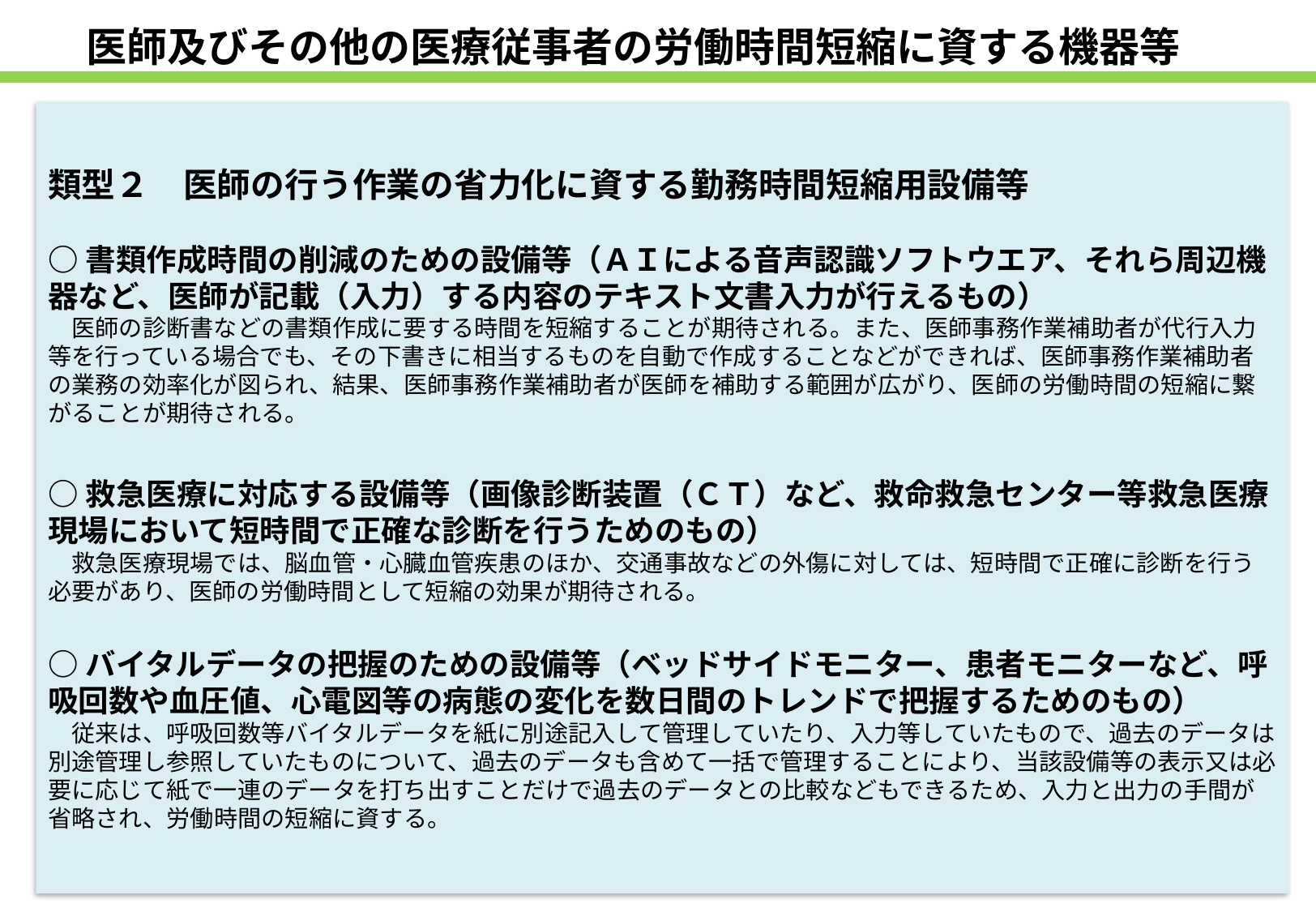

医師及びその他の医療従事者の労働時間短縮に資する機器等

類型２　医師の行う作業の省力化に資する勤務時間短縮用設備等

○書類作成時間の削減のための設備等（ＡＩによる音声認識ソフトウエア、それら周辺機器など、医師が記載（入力）する内容のテキスト文書入力が行えるもの）
　医師の診断書などの書類作成に要する時間を短縮することが期待される。また、医師事務作業補助者が代行入力等を行っている場合でも、その下書きに相当するものを自動で作成することなどができれば、医師事務作業補助者の業務の効率化が図られ、結果、医師事務作業補助者が医師を補助する範囲が広がり、医師の労働時間の短縮に繋がることが期待される。

○救急医療に対応する設備等（画像診断装置（ＣＴ）など、救命救急センター等救急医療現場において短時間で正確な診断を行うためのもの）
　救急医療現場では、脳血管・心臓血管疾患のほか、交通事故などの外傷に対しては、短時間で正確に診断を行う必要があり、医師の労働時間として短縮の効果が期待される。

○バイタルデータの把握のための設備等（ベッドサイドモニター、患者モニターなど、呼吸回数や血圧値、心電図等の病態の変化を数日間のトレンドで把握するためのもの）
　従来は、呼吸回数等バイタルデータを紙に別途記入して管理していたり、入力等していたもので、過去のデータは別途管理し参照していたものについて、過去のデータも含めて一括で管理することにより、当該設備等の表示又は必要に応じて紙で一連のデータを打ち出すことだけで過去のデータとの比較などもできるため、入力と出力の手間が省略され、労働時間の短縮に資する。